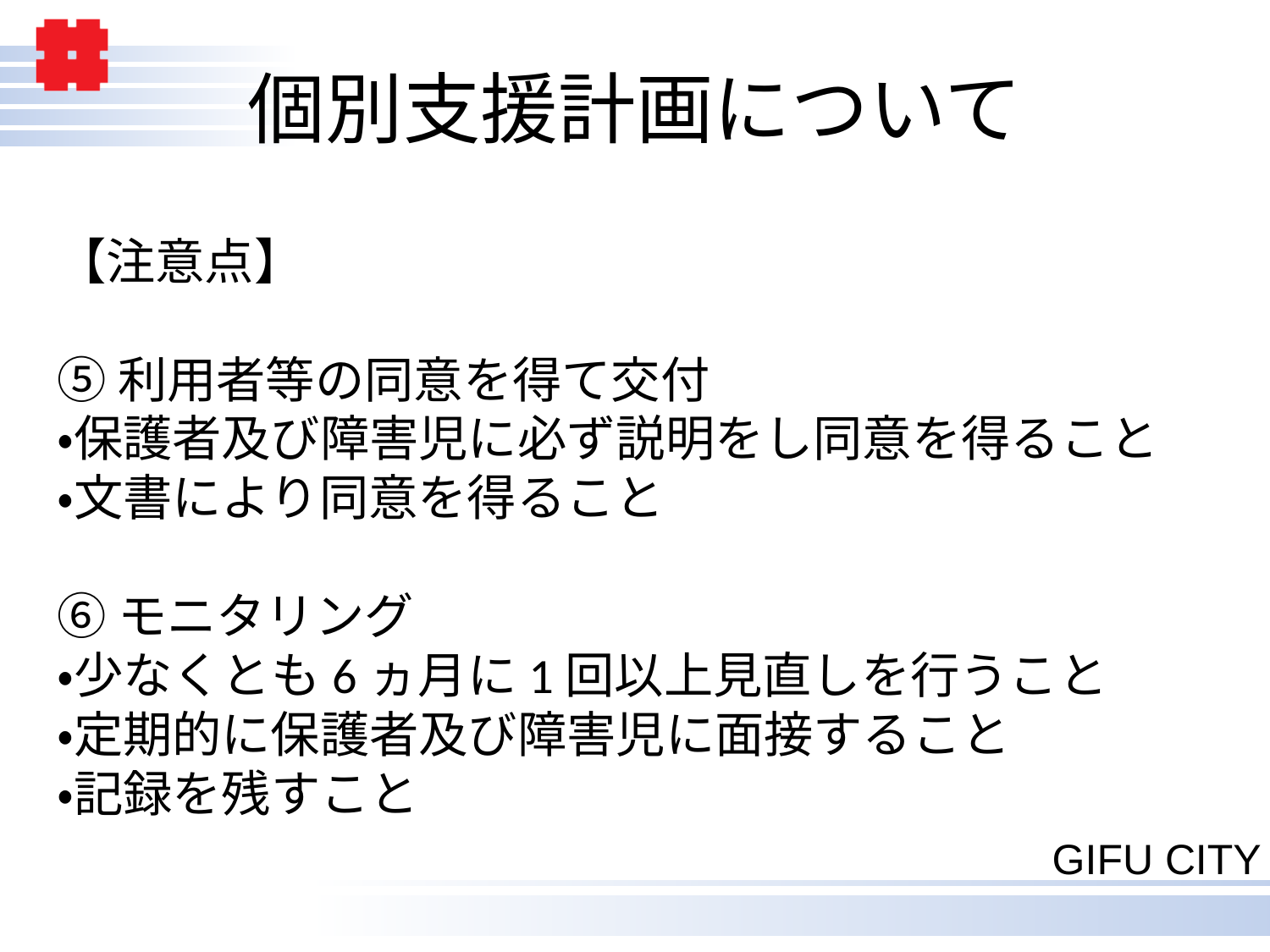

# 個別支援計画について
【注意点】

⑤利用者等の同意を得て交付
・保護者及び障害児に必ず説明をし同意を得ること
・文書により同意を得ること

⑥モニタリング
・少なくとも6ヵ月に1回以上見直しを行うこと
・定期的に保護者及び障害児に面接すること
・記録を残すこと